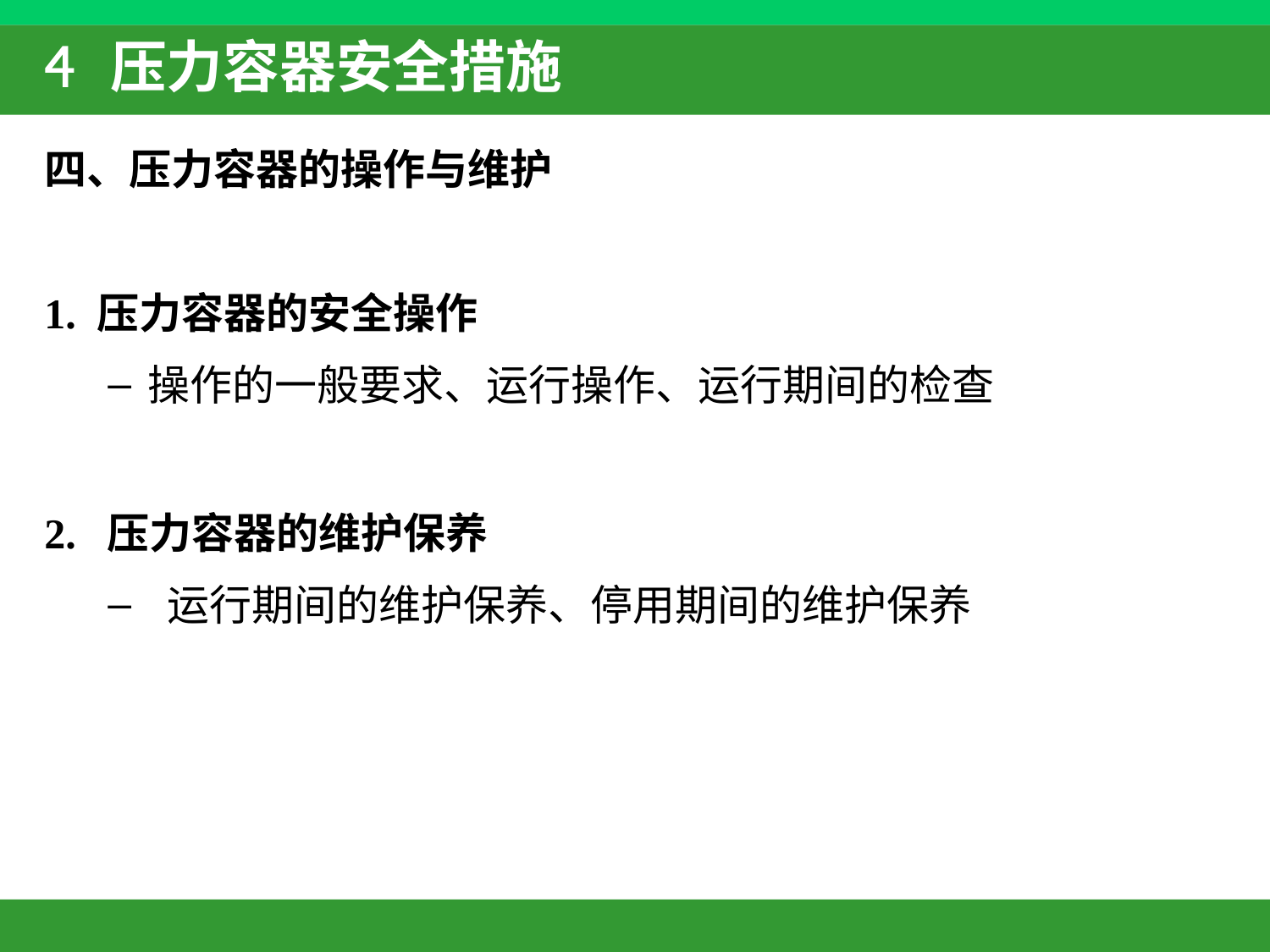

# 4 压力容器安全措施
四、压力容器的操作与维护

1. 压力容器的安全操作
操作的一般要求、运行操作、运行期间的检查

2.  压力容器的维护保养
 运行期间的维护保养、停用期间的维护保养